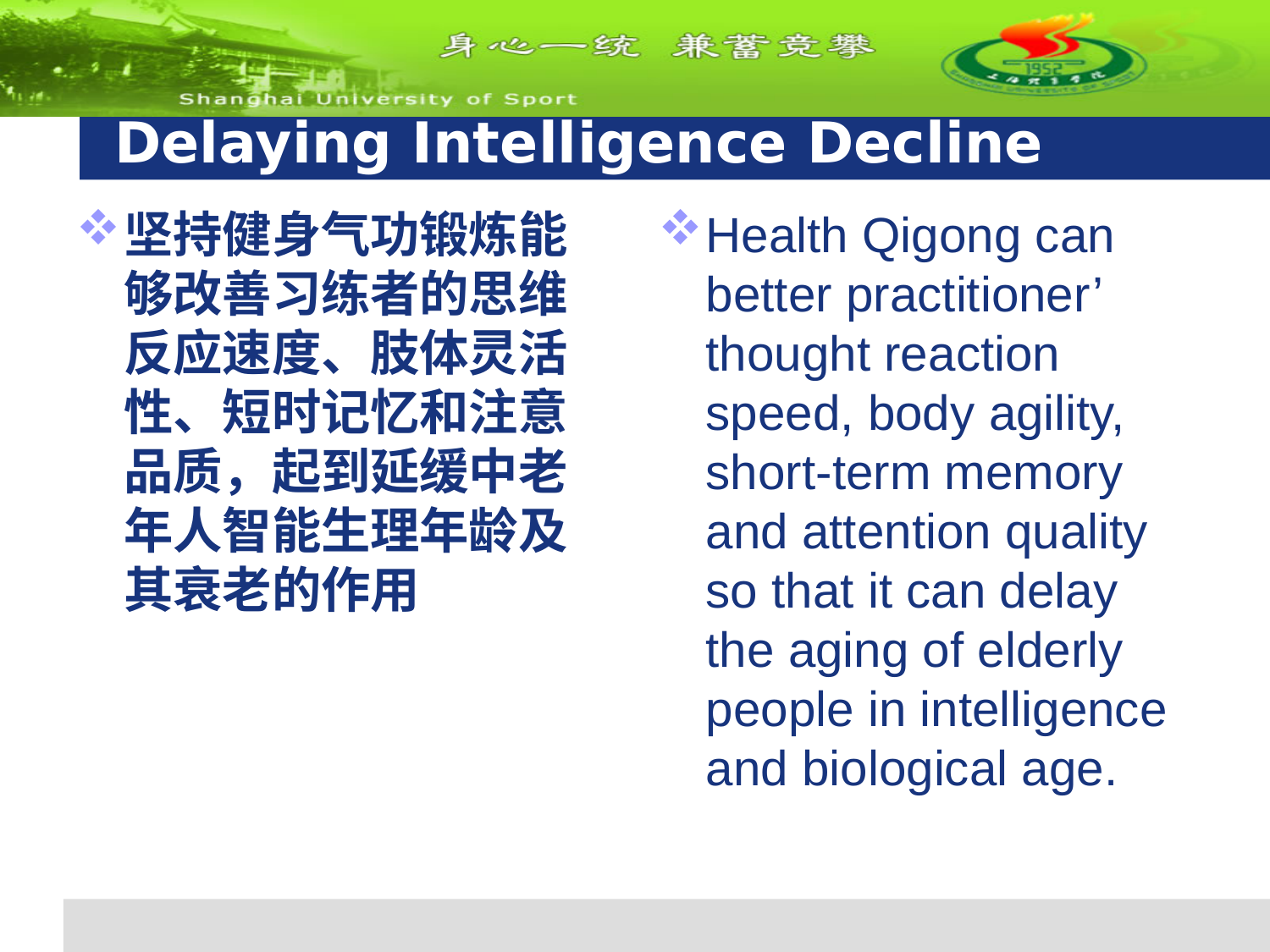

# Delaying Intelligence Decline
坚持健身气功锻炼能够改善习练者的思维反应速度、肢体灵活性、短时记忆和注意品质，起到延缓中老年人智能生理年龄及其衰老的作用
Health Qigong can better practitioner’ thought reaction speed, body agility, short-term memory and attention quality so that it can delay the aging of elderly people in intelligence and biological age.